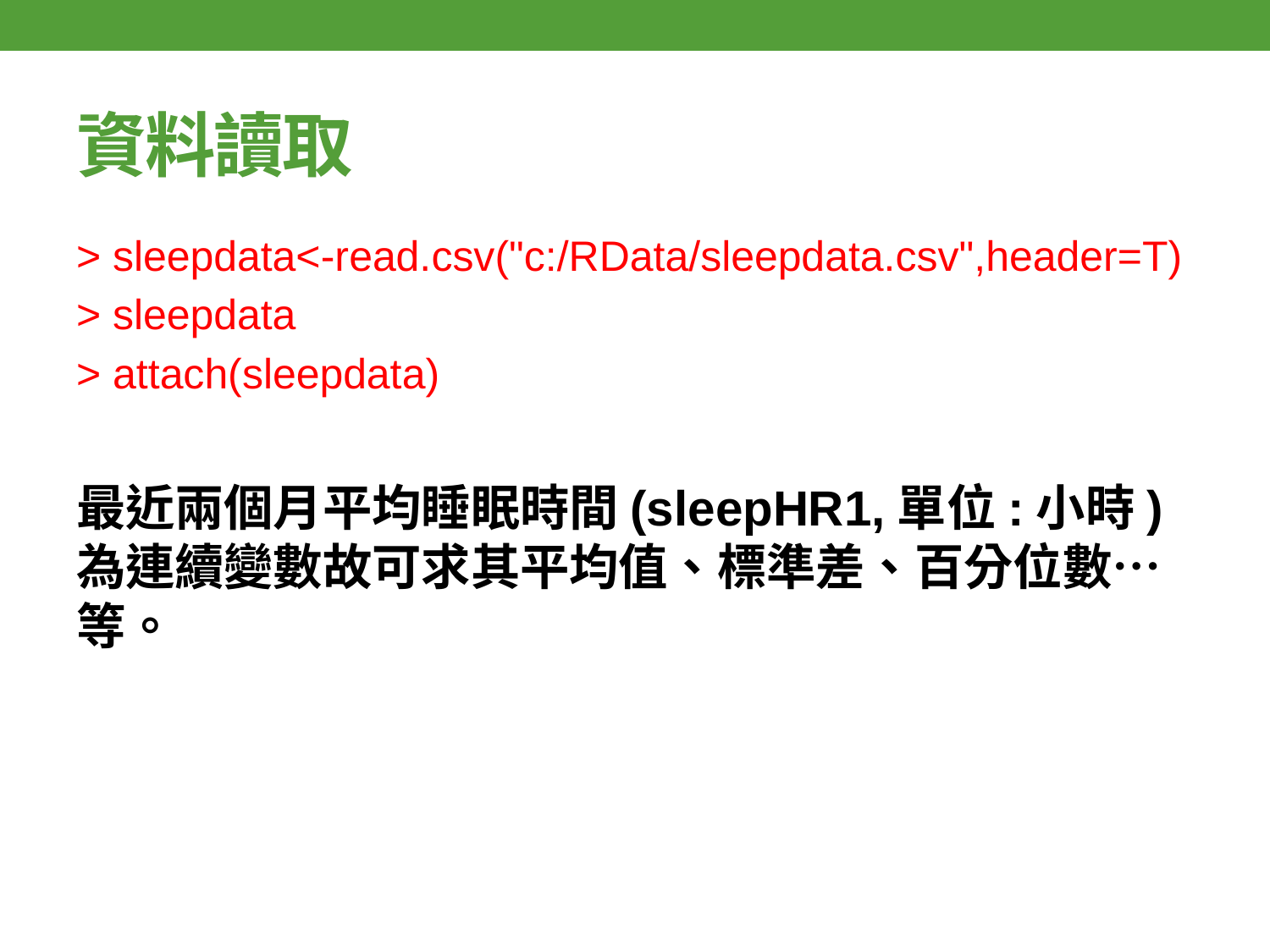

# 資料讀取
> sleepdata<-read.csv("c:/RData/sleepdata.csv",header=T)
> sleepdata
> attach(sleepdata)

最近兩個月平均睡眠時間(sleepHR1,單位:小時)為連續變數故可求其平均值、標準差、百分位數…等。